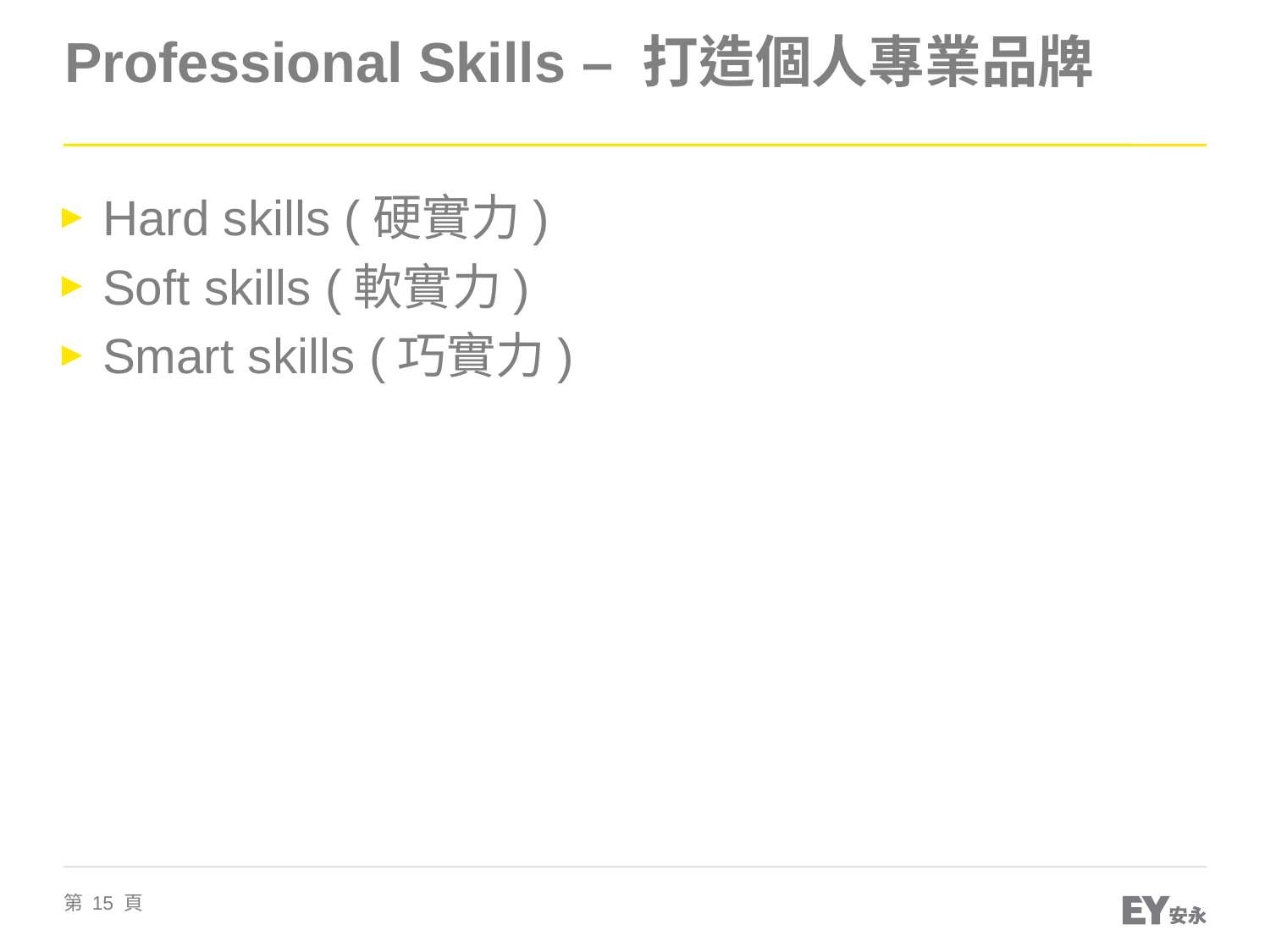

# Professional Skills – 打造個人專業品牌
Hard skills (硬實力)
Soft skills (軟實力)
Smart skills (巧實力)